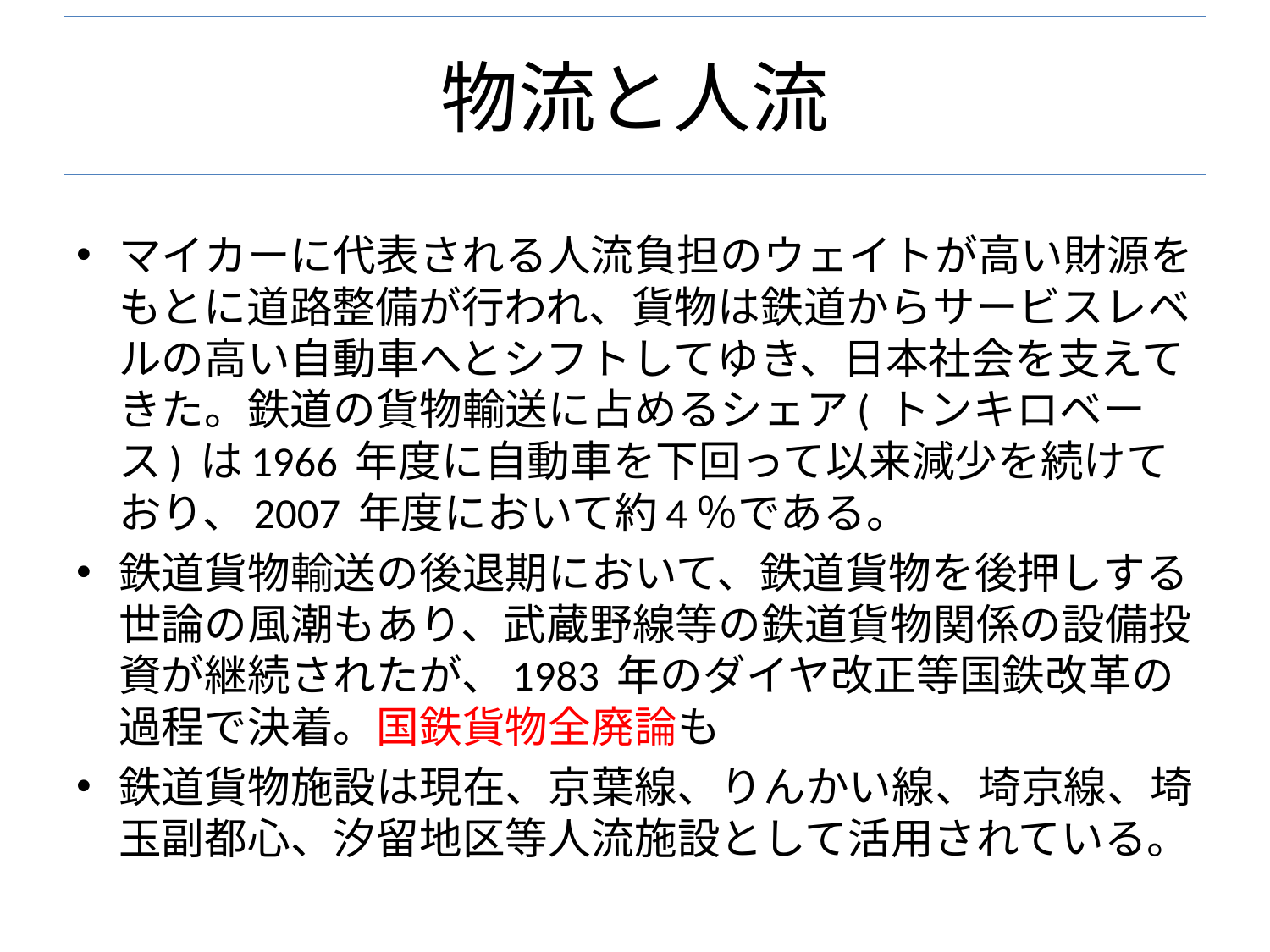

# 物流と人流
マイカーに代表される人流負担のウェイトが高い財源をもとに道路整備が行われ、貨物は鉄道からサービスレベルの高い自動車へとシフトしてゆき、日本社会を支えてきた。鉄道の貨物輸送に占めるシェア( トンキロベース) は1966 年度に自動車を下回って以来減少を続けており、2007 年度において約4％である。
鉄道貨物輸送の後退期において、鉄道貨物を後押しする世論の風潮もあり、武蔵野線等の鉄道貨物関係の設備投資が継続されたが、1983 年のダイヤ改正等国鉄改革の過程で決着。国鉄貨物全廃論も
鉄道貨物施設は現在、京葉線、りんかい線、埼京線、埼玉副都心、汐留地区等人流施設として活用されている。